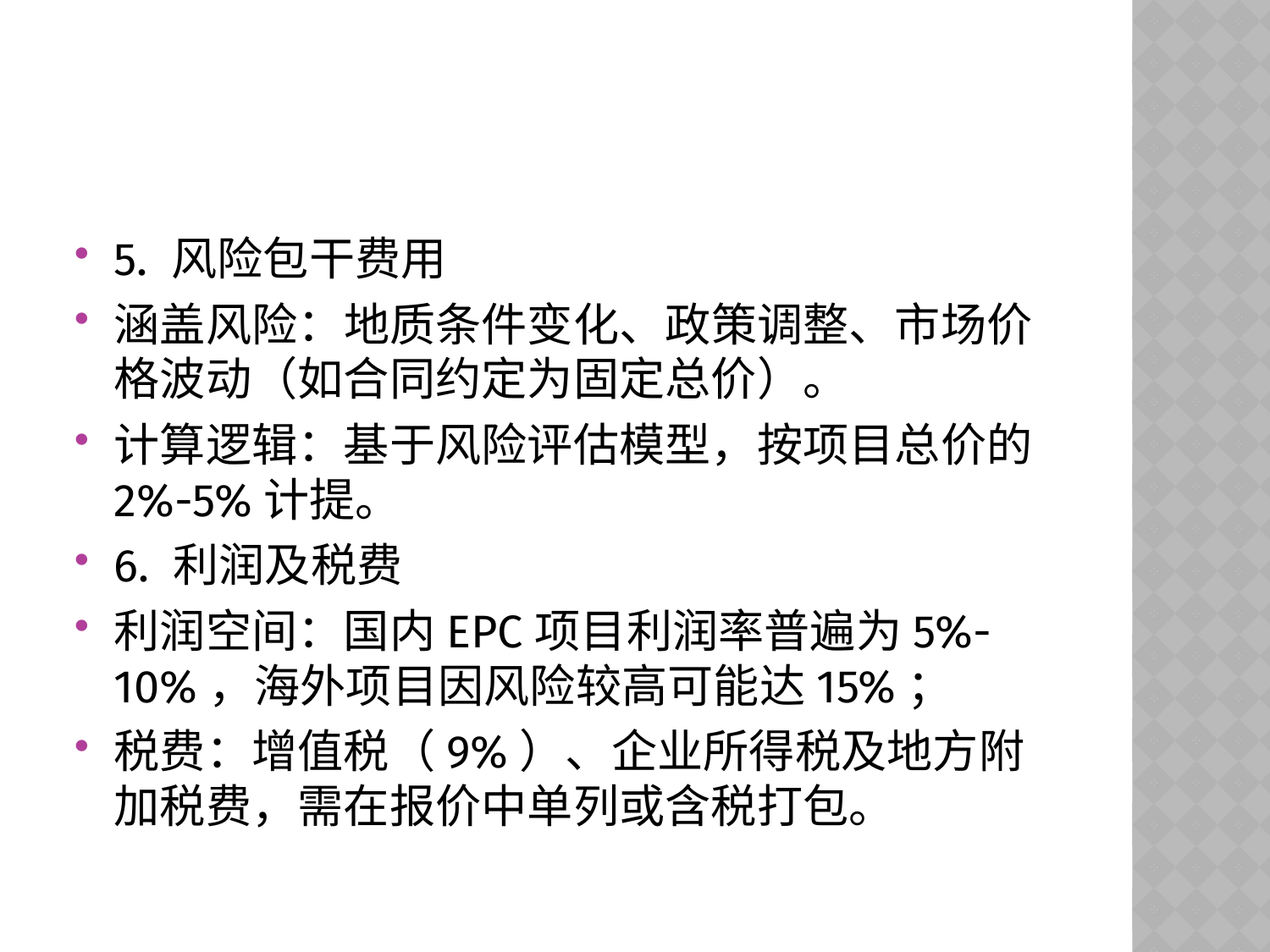

#
5. 风险包干费用
涵盖风险：地质条件变化、政策调整、市场价格波动（如合同约定为固定总价）。
计算逻辑：基于风险评估模型，按项目总价的2%-5%计提。
6. 利润及税费
利润空间：国内EPC项目利润率普遍为5%-10%，海外项目因风险较高可能达15%；
税费：增值税（9%）、企业所得税及地方附加税费，需在报价中单列或含税打包。